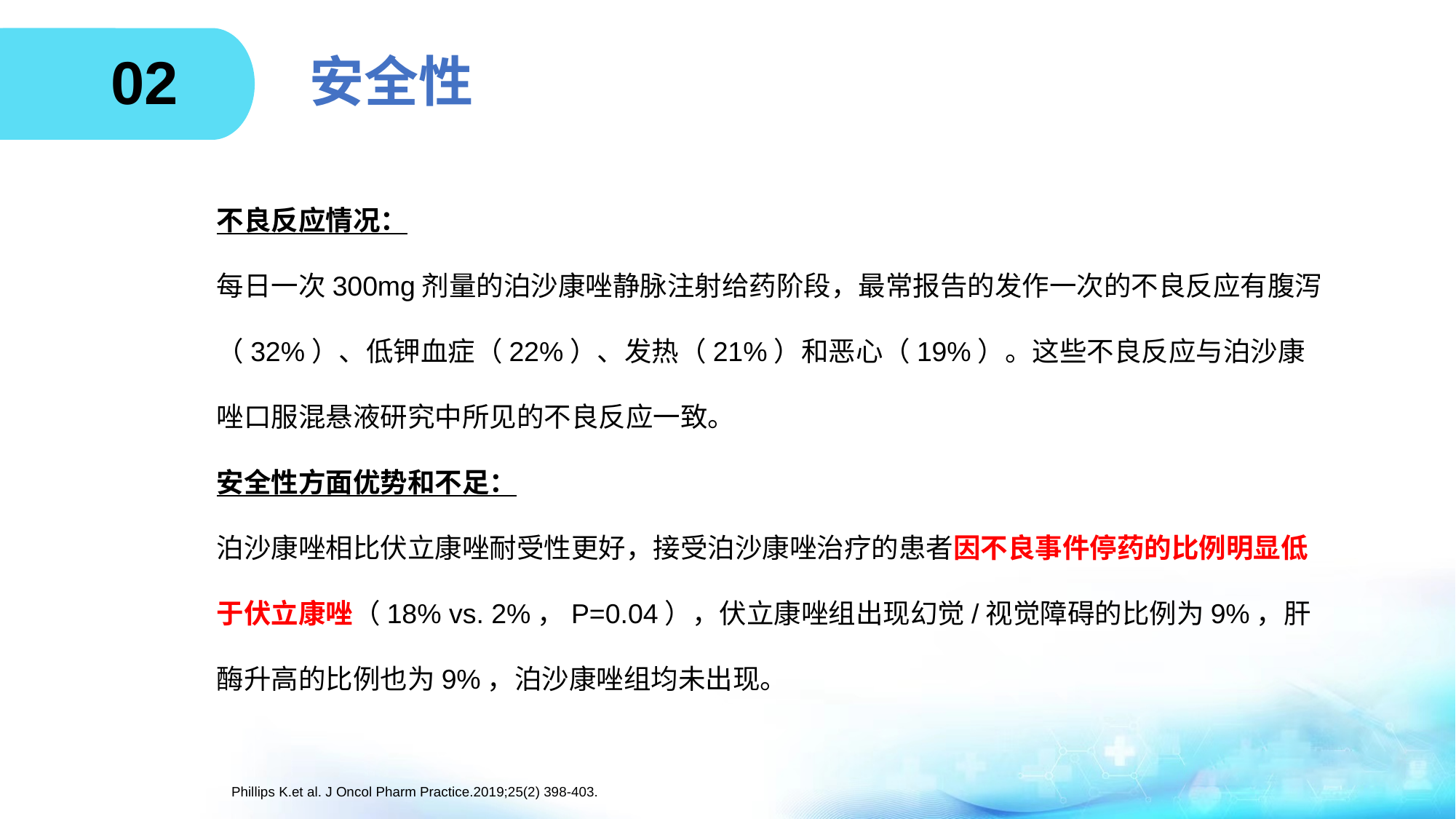

02
# 安全性
不良反应情况：
每日一次300mg剂量的泊沙康唑静脉注射给药阶段，最常报告的发作一次的不良反应有腹泻（32%）、低钾血症（22%）、发热（21%）和恶心（19%）。这些不良反应与泊沙康唑口服混悬液研究中所见的不良反应一致。
安全性方面优势和不足：
泊沙康唑相比伏立康唑耐受性更好，接受泊沙康唑治疗的患者因不良事件停药的比例明显低于伏立康唑（18% vs. 2%，P=0.04），伏立康唑组出现幻觉/视觉障碍的比例为9%，肝酶升高的比例也为9%，泊沙康唑组均未出现。

Phillips K.et al. J Oncol Pharm Practice.2019;25(2) 398-403.